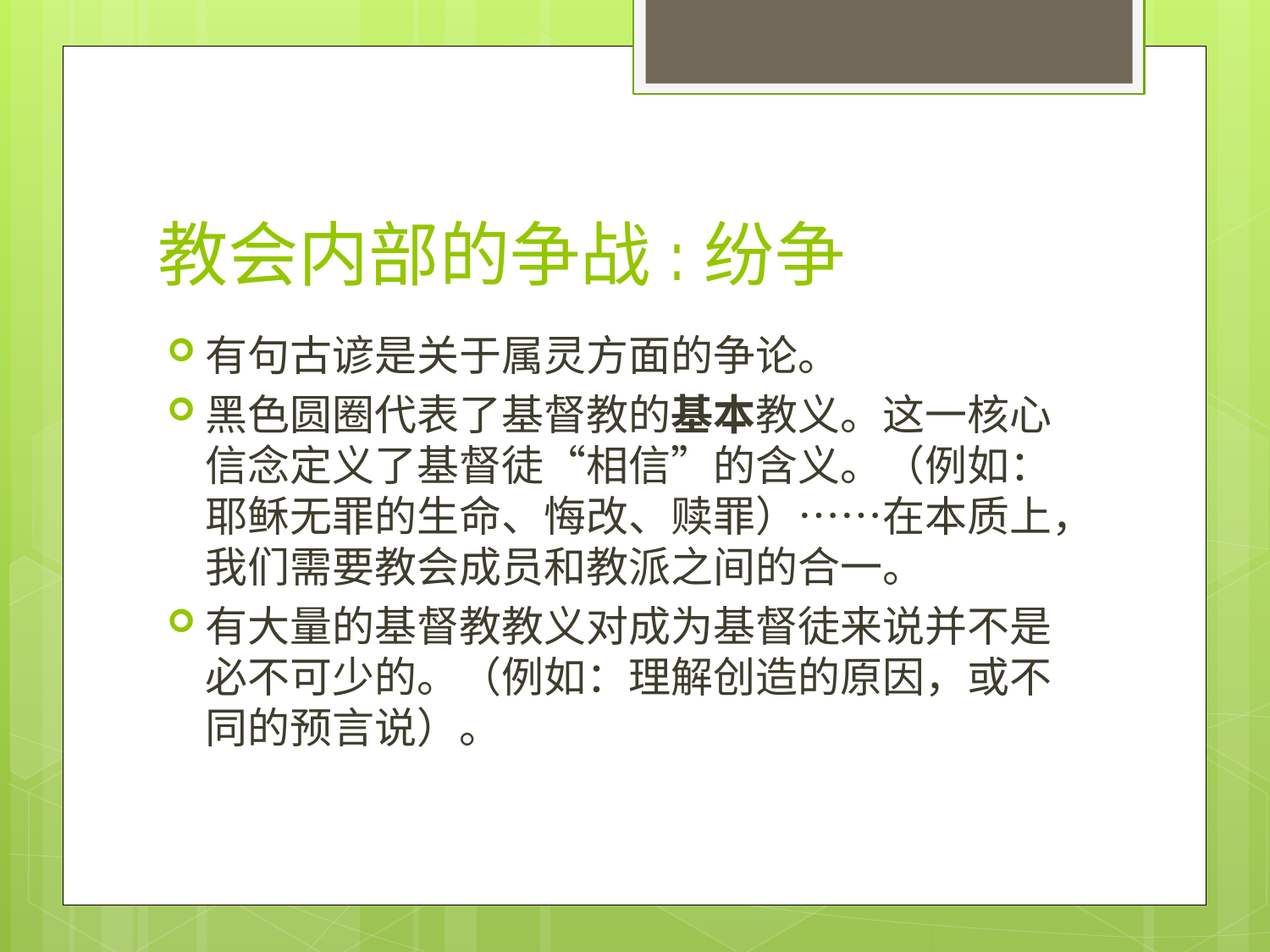

# 教会内部的争战:纷争
有句古谚是关于属灵方面的争论。
黑色圆圈代表了基督教的基本教义。这一核心信念定义了基督徒“相信”的含义。（例如：耶稣无罪的生命、悔改、赎罪）……在本质上，我们需要教会成员和教派之间的合一。
有大量的基督教教义对成为基督徒来说并不是必不可少的。（例如：理解创造的原因，或不同的预言说）。